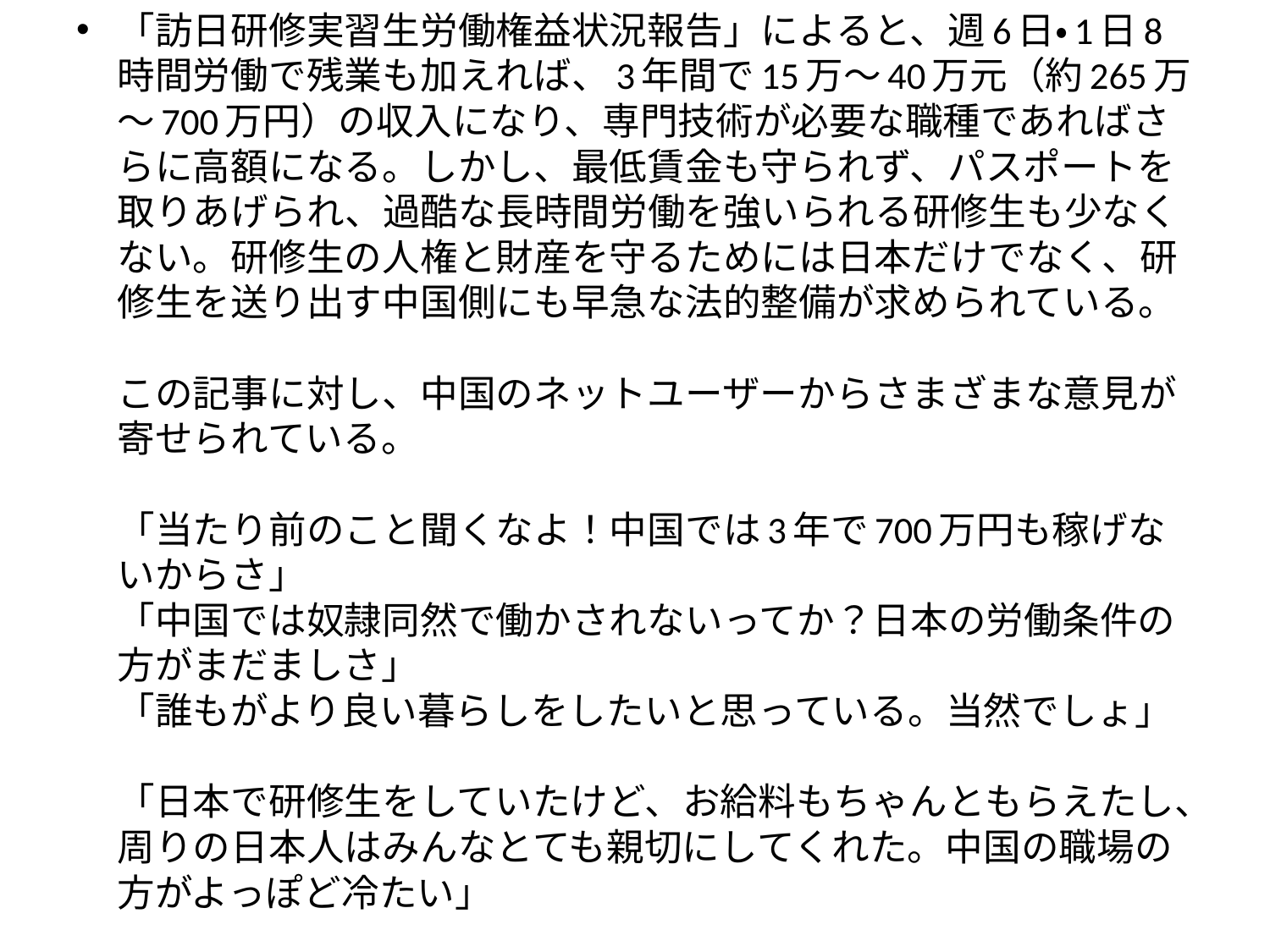

「訪日研修実習生労働権益状況報告」によると、週6日・1日8時間労働で残業も加えれば、3年間で15万～40万元（約265万～700万円）の収入になり、専門技術が必要な職種であればさらに高額になる。しかし、最低賃金も守られず、パスポートを取りあげられ、過酷な長時間労働を強いられる研修生も少なくない。研修生の人権と財産を守るためには日本だけでなく、研修生を送り出す中国側にも早急な法的整備が求められている。
この記事に対し、中国のネットユーザーからさまざまな意見が寄せられている。
「当たり前のこと聞くなよ！中国では3年で700万円も稼げないからさ」
「中国では奴隷同然で働かされないってか？日本の労働条件の方がまだましさ」
「誰もがより良い暮らしをしたいと思っている。当然でしょ」
「日本で研修生をしていたけど、お給料もちゃんともらえたし、周りの日本人はみんなとても親切にしてくれた。中国の職場の方がよっぽど冷たい」